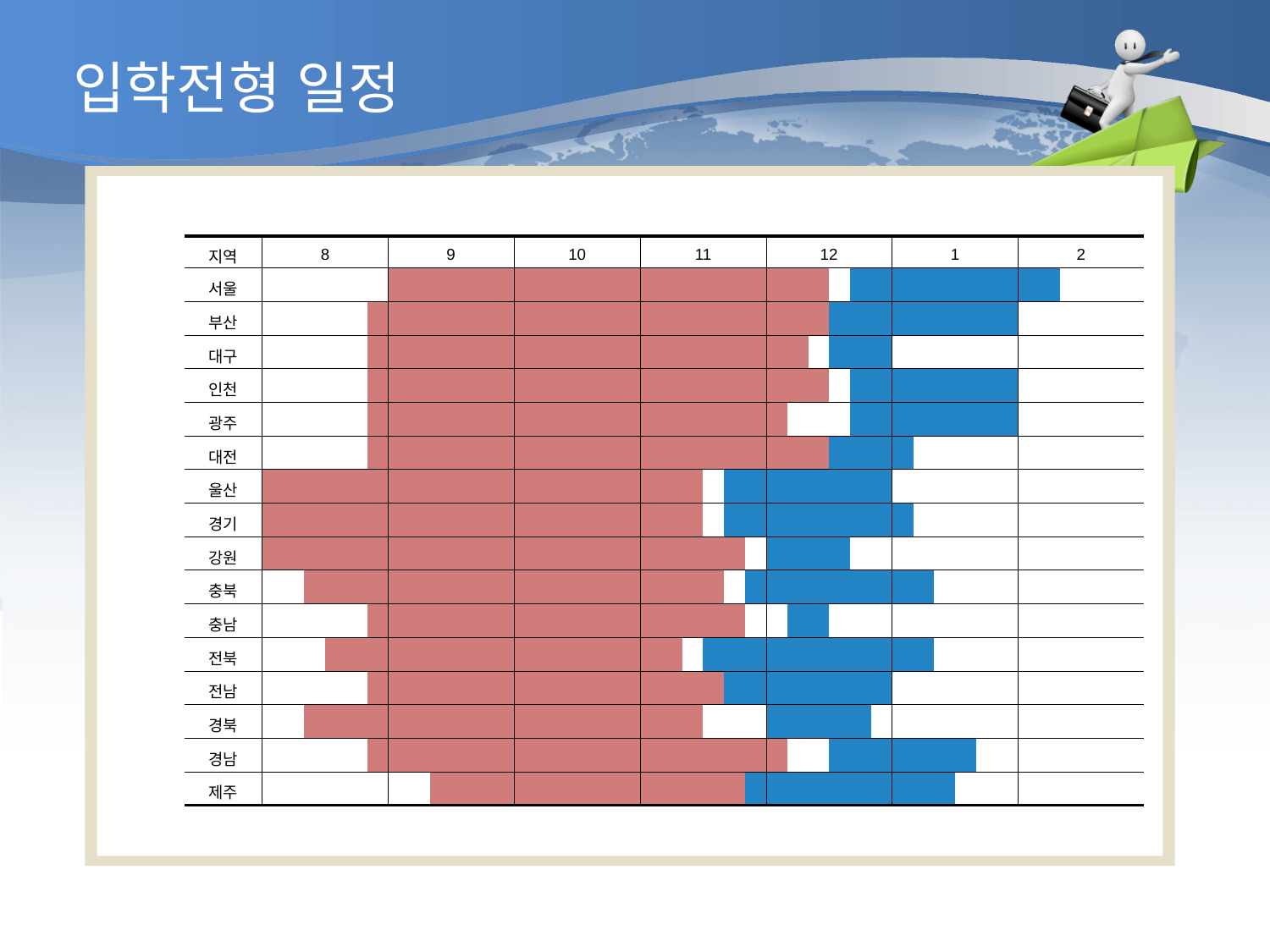

입학전형 일정

| 지역 | 8 |  |  |  |  |  | 9 |  |  |  |  |  | 10 |  |  |  |  |  | 11 |  |  |  |  |  | 12 |  |  |  |  |  | 1 |  |  |  |  |  | 2 |  |  |  |  |  |
| --- | --- | --- | --- | --- | --- | --- | --- | --- | --- | --- | --- | --- | --- | --- | --- | --- | --- | --- | --- | --- | --- | --- | --- | --- | --- | --- | --- | --- | --- | --- | --- | --- | --- | --- | --- | --- | --- | --- | --- | --- | --- | --- |
| 서울 |  |  |  |  |  |  |  |  |  |  |  |  |  |  |  |  |  |  |  |  |  |  |  |  |  |  |  |  |  |  |  |  |  |  |  |  |  |  |  |  |  |  |
| 부산 |  |  |  |  |  |  |  |  |  |  |  |  |  |  |  |  |  |  |  |  |  |  |  |  |  |  |  |  |  |  |  |  |  |  |  |  |  |  |  |  |  |  |
| 대구 |  |  |  |  |  |  |  |  |  |  |  |  |  |  |  |  |  |  |  |  |  |  |  |  |  |  |  |  |  |  |  |  |  |  |  |  |  |  |  |  |  |  |
| 인천 |  |  |  |  |  |  |  |  |  |  |  |  |  |  |  |  |  |  |  |  |  |  |  |  |  |  |  |  |  |  |  |  |  |  |  |  |  |  |  |  |  |  |
| 광주 |  |  |  |  |  |  |  |  |  |  |  |  |  |  |  |  |  |  |  |  |  |  |  |  |  |  |  |  |  |  |  |  |  |  |  |  |  |  |  |  |  |  |
| 대전 |  |  |  |  |  |  |  |  |  |  |  |  |  |  |  |  |  |  |  |  |  |  |  |  |  |  |  |  |  |  |  |  |  |  |  |  |  |  |  |  |  |  |
| 울산 |  |  |  |  |  |  |  |  |  |  |  |  |  |  |  |  |  |  |  |  |  |  |  |  |  |  |  |  |  |  |  |  |  |  |  |  |  |  |  |  |  |  |
| 경기 |  |  |  |  |  |  |  |  |  |  |  |  |  |  |  |  |  |  |  |  |  |  |  |  |  |  |  |  |  |  |  |  |  |  |  |  |  |  |  |  |  |  |
| 강원 |  |  |  |  |  |  |  |  |  |  |  |  |  |  |  |  |  |  |  |  |  |  |  |  |  |  |  |  |  |  |  |  |  |  |  |  |  |  |  |  |  |  |
| 충북 |  |  |  |  |  |  |  |  |  |  |  |  |  |  |  |  |  |  |  |  |  |  |  |  |  |  |  |  |  |  |  |  |  |  |  |  |  |  |  |  |  |  |
| 충남 |  |  |  |  |  |  |  |  |  |  |  |  |  |  |  |  |  |  |  |  |  |  |  |  |  |  |  |  |  |  |  |  |  |  |  |  |  |  |  |  |  |  |
| 전북 |  |  |  |  |  |  |  |  |  |  |  |  |  |  |  |  |  |  |  |  |  |  |  |  |  |  |  |  |  |  |  |  |  |  |  |  |  |  |  |  |  |  |
| 전남 |  |  |  |  |  |  |  |  |  |  |  |  |  |  |  |  |  |  |  |  |  |  |  |  |  |  |  |  |  |  |  |  |  |  |  |  |  |  |  |  |  |  |
| 경북 |  |  |  |  |  |  |  |  |  |  |  |  |  |  |  |  |  |  |  |  |  |  |  |  |  |  |  |  |  |  |  |  |  |  |  |  |  |  |  |  |  |  |
| 경남 |  |  |  |  |  |  |  |  |  |  |  |  |  |  |  |  |  |  |  |  |  |  |  |  |  |  |  |  |  |  |  |  |  |  |  |  |  |  |  |  |  |  |
| 제주 |  |  |  |  |  |  |  |  |  |  |  |  |  |  |  |  |  |  |  |  |  |  |  |  |  |  |  |  |  |  |  |  |  |  |  |  |  |  |  |  |  |  |